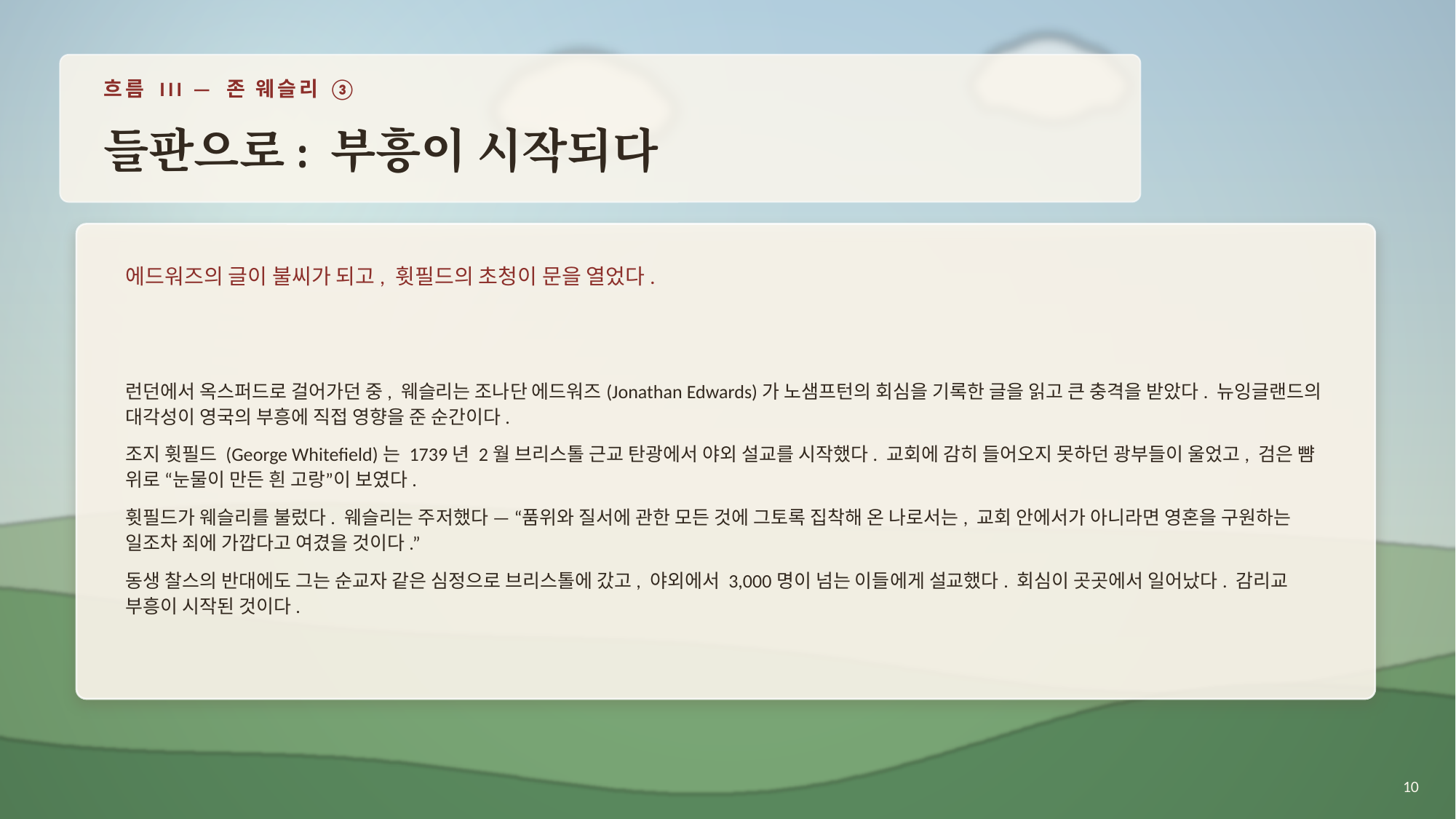

흐름 III — 존 웨슬리 ③
들판으로: 부흥이 시작되다

에드워즈의 글이 불씨가 되고, 휫필드의 초청이 문을 열었다.
런던에서 옥스퍼드로 걸어가던 중, 웨슬리는 조나단 에드워즈(Jonathan Edwards)가 노샘프턴의 회심을 기록한 글을 읽고 큰 충격을 받았다. 뉴잉글랜드의 대각성이 영국의 부흥에 직접 영향을 준 순간이다.
조지 휫필드 (George Whitefield)는 1739년 2월 브리스톨 근교 탄광에서 야외 설교를 시작했다. 교회에 감히 들어오지 못하던 광부들이 울었고, 검은 뺨 위로 “눈물이 만든 흰 고랑”이 보였다.
휫필드가 웨슬리를 불렀다. 웨슬리는 주저했다 — “품위와 질서에 관한 모든 것에 그토록 집착해 온 나로서는, 교회 안에서가 아니라면 영혼을 구원하는 일조차 죄에 가깝다고 여겼을 것이다.”
동생 찰스의 반대에도 그는 순교자 같은 심정으로 브리스톨에 갔고, 야외에서 3,000명이 넘는 이들에게 설교했다. 회심이 곳곳에서 일어났다. 감리교 부흥이 시작된 것이다.
10